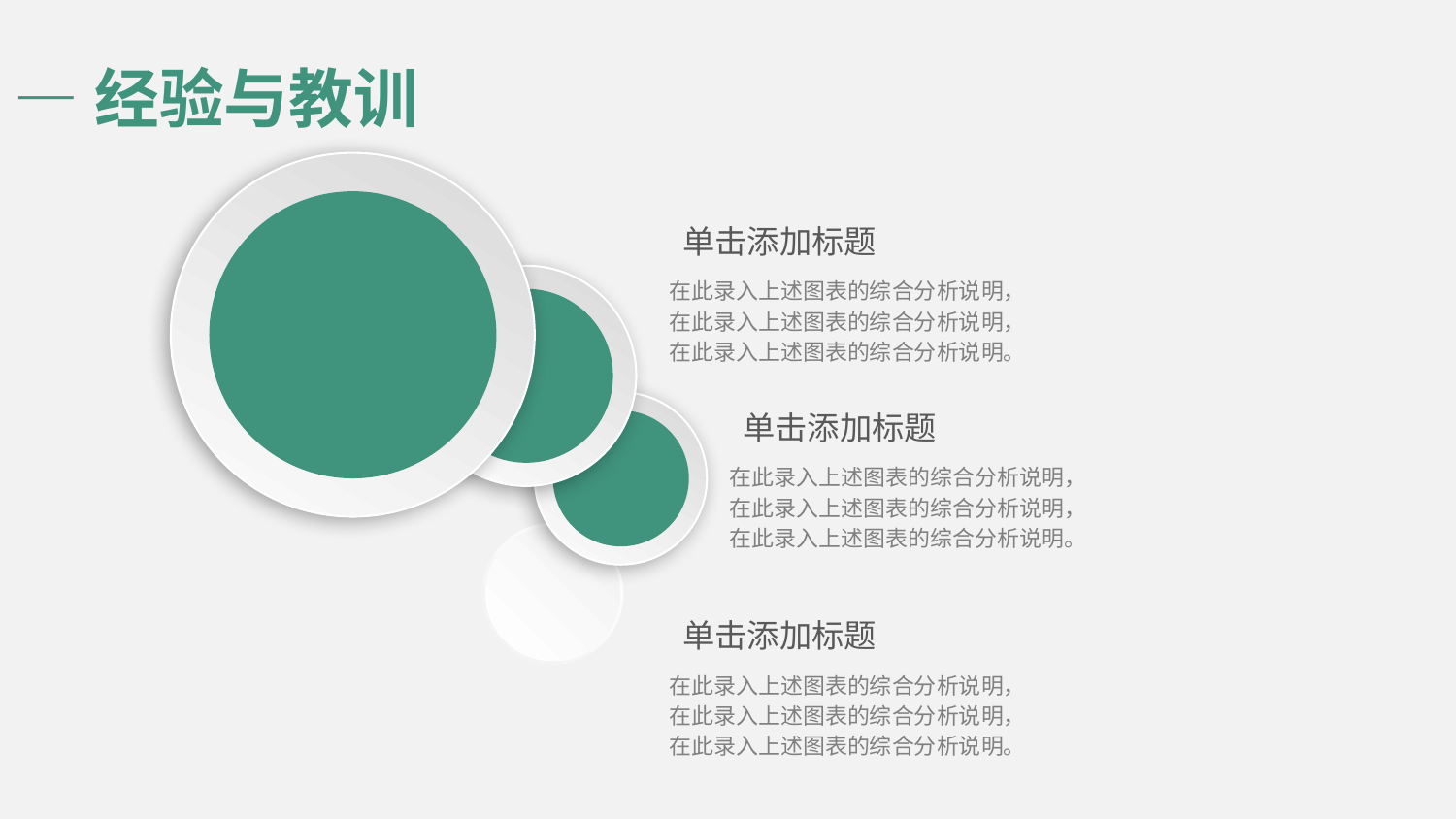

—经验与教训

单击添加标题

在此录入上述图表的综合分析说明，在此录入上述图表的综合分析说明，在此录入上述图表的综合分析说明。

单击添加标题
在此录入上述图表的综合分析说明，在此录入上述图表的综合分析说明，在此录入上述图表的综合分析说明。

单击添加标题
在此录入上述图表的综合分析说明，在此录入上述图表的综合分析说明，在此录入上述图表的综合分析说明。